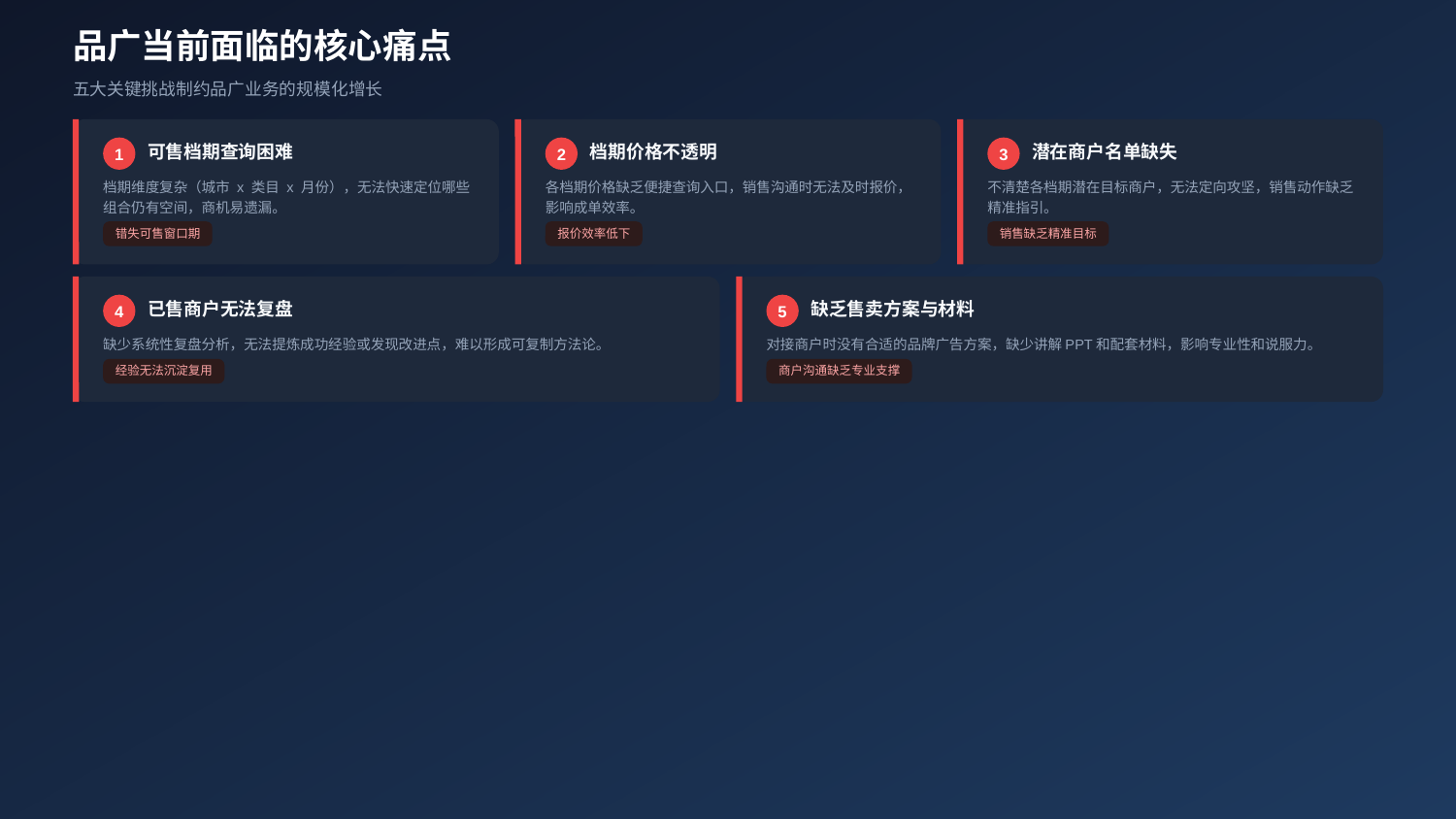

品广当前面临的核心痛点
五大关键挑战制约品广业务的规模化增长

可售档期查询困难
档期价格不透明
潜在商户名单缺失
1
2
3
档期维度复杂（城市 x 类目 x 月份），无法快速定位哪些组合仍有空间，商机易遗漏。
各档期价格缺乏便捷查询入口，销售沟通时无法及时报价，影响成单效率。
不清楚各档期潜在目标商户，无法定向攻坚，销售动作缺乏精准指引。

错失可售窗口期
报价效率低下
销售缺乏精准目标

已售商户无法复盘
缺乏售卖方案与材料
4
5
缺少系统性复盘分析，无法提炼成功经验或发现改进点，难以形成可复制方法论。
对接商户时没有合适的品牌广告方案，缺少讲解PPT和配套材料，影响专业性和说服力。

经验无法沉淀复用
商户沟通缺乏专业支撑